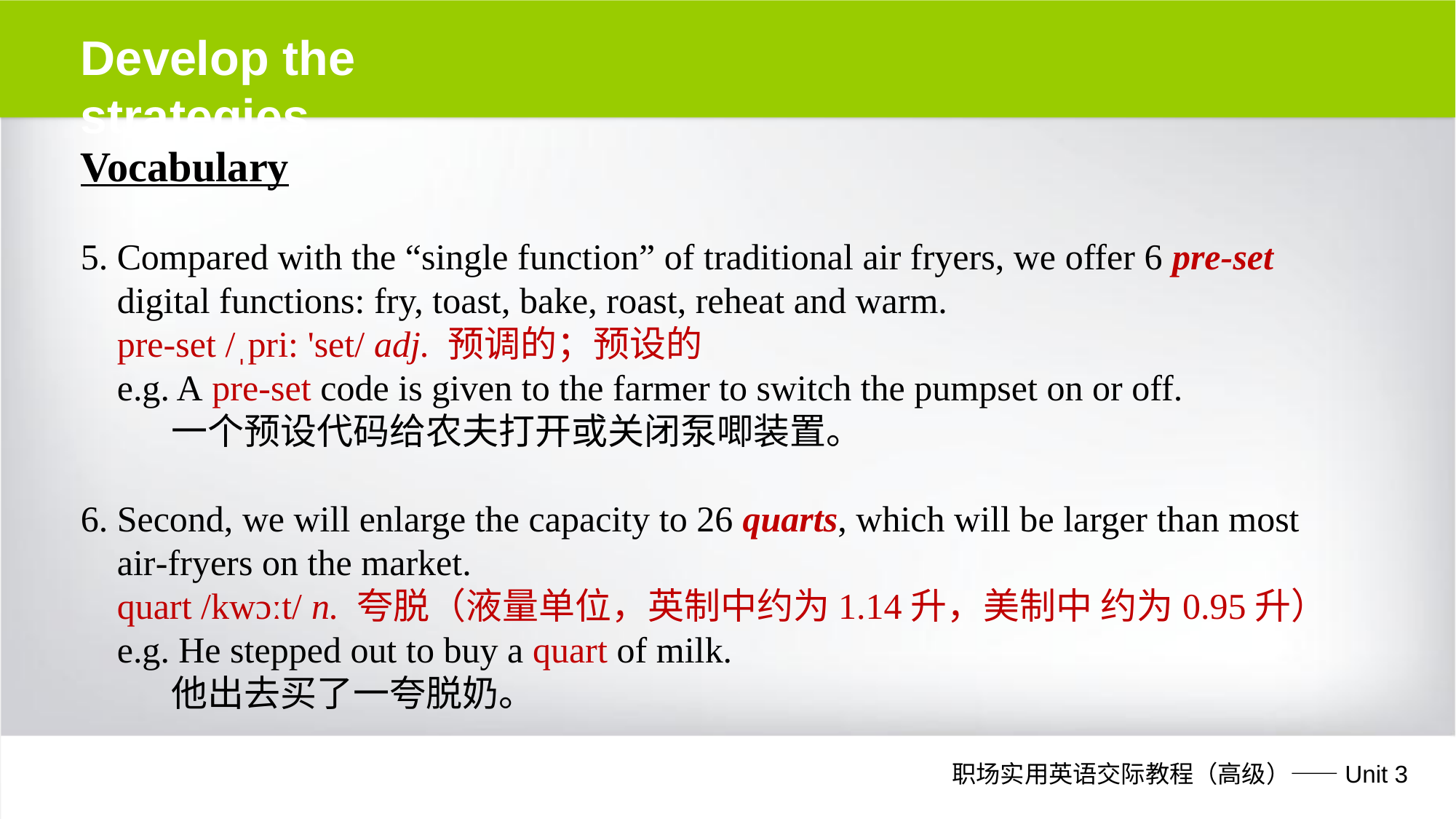

Develop the strategies
Vocabulary

5. Compared with the “single function” of traditional air fryers, we offer 6 pre-set
    digital functions: fry, toast, bake, roast, reheat and warm.
    pre-set /ˌpri: 'set/ adj. 预调的；预设的
    e.g. A pre-set code is given to the farmer to switch the pumpset on or off.
          一个预设代码给农夫打开或关闭泵唧装置。

6. Second, we will enlarge the capacity to 26 quarts, which will be larger than most
    air-fryers on the market.
    quart /kwɔːt/ n. 夸脱（液量单位，英制中约为1.14升，美制中 约为0.95升）
    e.g. He stepped out to buy a quart of milk.
          他出去买了一夸脱奶。

职场实用英语交际教程（高级）——Unit 3